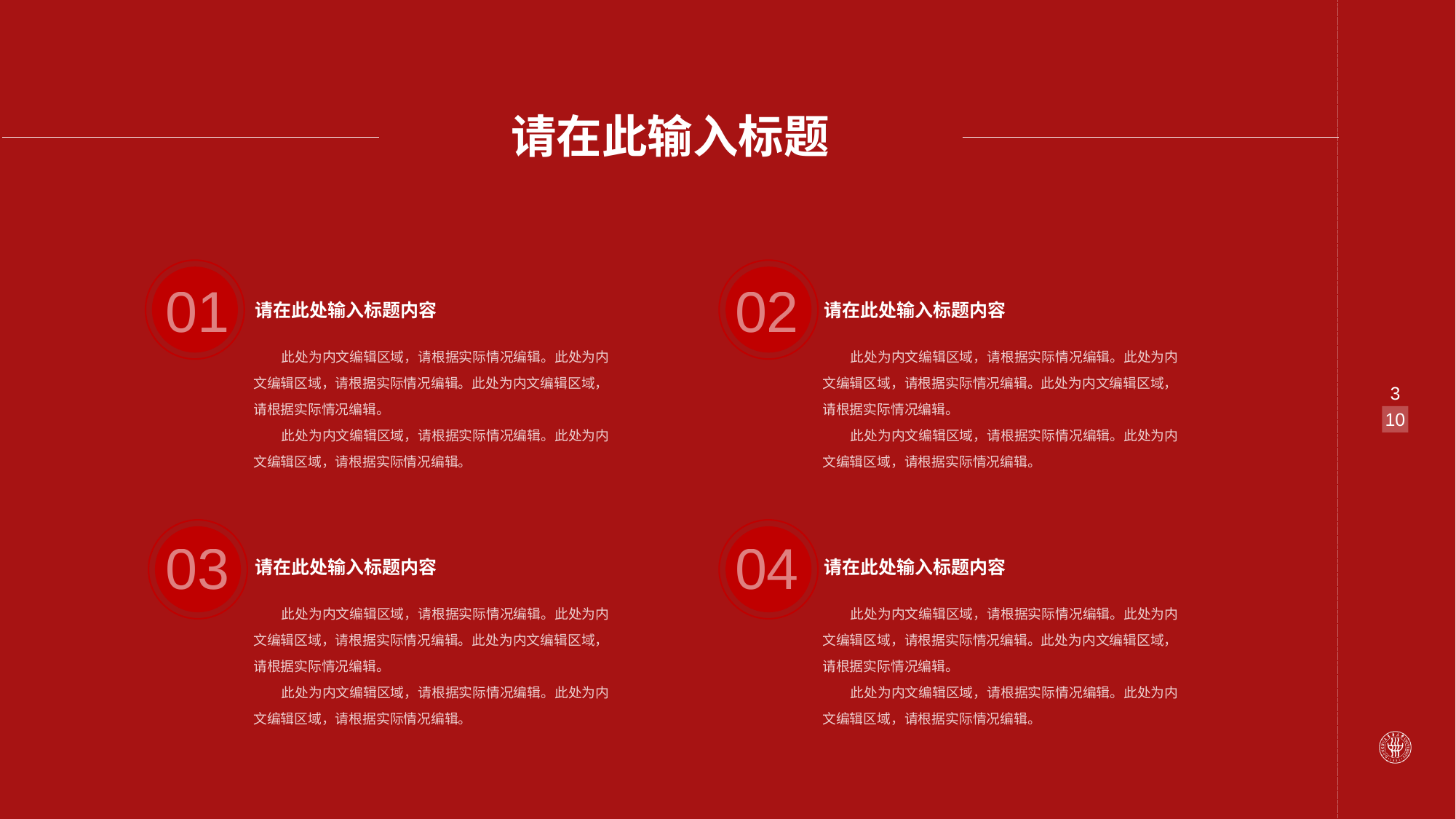

请在此输入标题

01
请在此处输入标题内容
此处为内文编辑区域，请根据实际情况编辑。此处为内文编辑区域，请根据实际情况编辑。此处为内文编辑区域，请根据实际情况编辑。
此处为内文编辑区域，请根据实际情况编辑。此处为内文编辑区域，请根据实际情况编辑。
02
请在此处输入标题内容
此处为内文编辑区域，请根据实际情况编辑。此处为内文编辑区域，请根据实际情况编辑。此处为内文编辑区域，请根据实际情况编辑。
此处为内文编辑区域，请根据实际情况编辑。此处为内文编辑区域，请根据实际情况编辑。

03
请在此处输入标题内容
此处为内文编辑区域，请根据实际情况编辑。此处为内文编辑区域，请根据实际情况编辑。此处为内文编辑区域，请根据实际情况编辑。
此处为内文编辑区域，请根据实际情况编辑。此处为内文编辑区域，请根据实际情况编辑。
04
请在此处输入标题内容
此处为内文编辑区域，请根据实际情况编辑。此处为内文编辑区域，请根据实际情况编辑。此处为内文编辑区域，请根据实际情况编辑。
此处为内文编辑区域，请根据实际情况编辑。此处为内文编辑区域，请根据实际情况编辑。